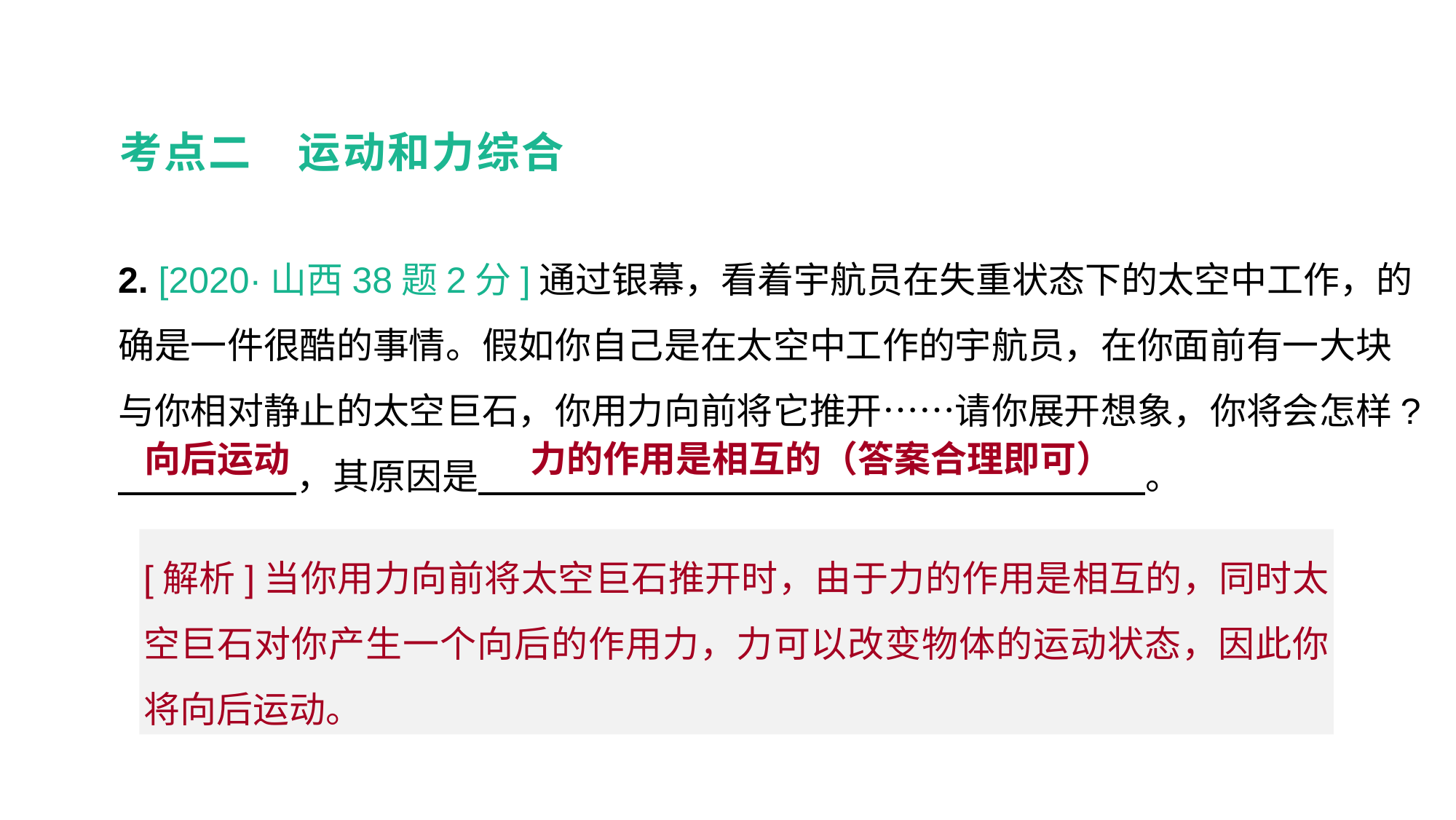

考点二　运动和力综合
真题回顾 把握考向
2. [2020·山西38题2分]通过银幕，看着宇航员在失重状态下的太空中工作，的确是一件很酷的事情。假如你自己是在太空中工作的宇航员，在你面前有一大块与你相对静止的太空巨石，你用力向前将它推开……请你展开想象，你将会怎样?
　　  　  　，其原因是　                                                                             。
向后运动
力的作用是相互的（答案合理即可）
[解析]当你用力向前将太空巨石推开时，由于力的作用是相互的，同时太空巨石对你产生一个向后的作用力，力可以改变物体的运动状态，因此你将向后运动。